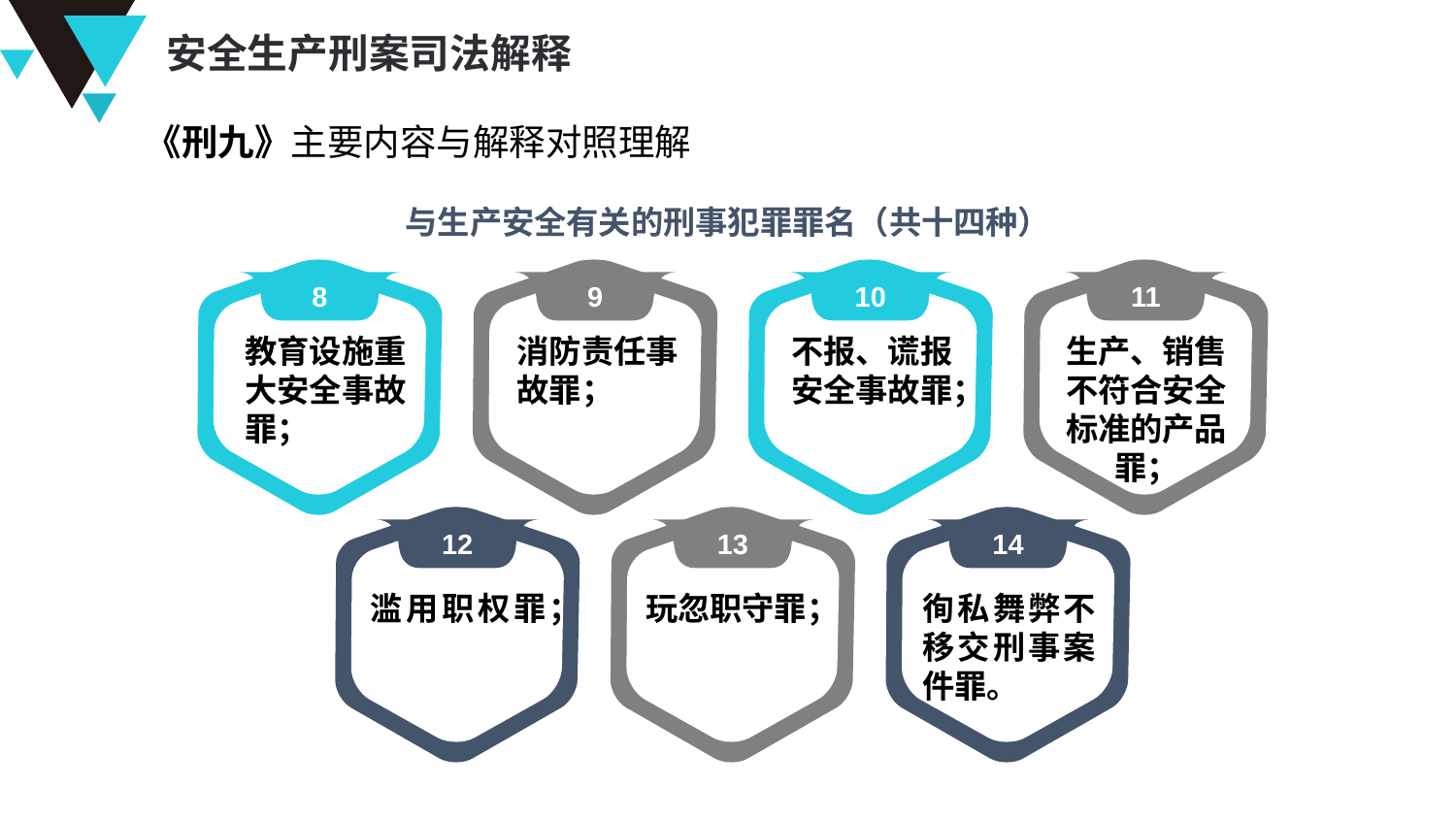

安全生产刑案司法解释
《刑九》主要内容与解释对照理解
与生产安全有关的刑事犯罪罪名（共十四种）

8

9

10

11

12

13

14

教育设施重大安全事故罪；
消防责任事故罪；
不报、谎报安全事故罪；
生产、销售不符合安全标准的产品罪；
滥用职权罪；
玩忽职守罪；
徇私舞弊不移交刑事案件罪。